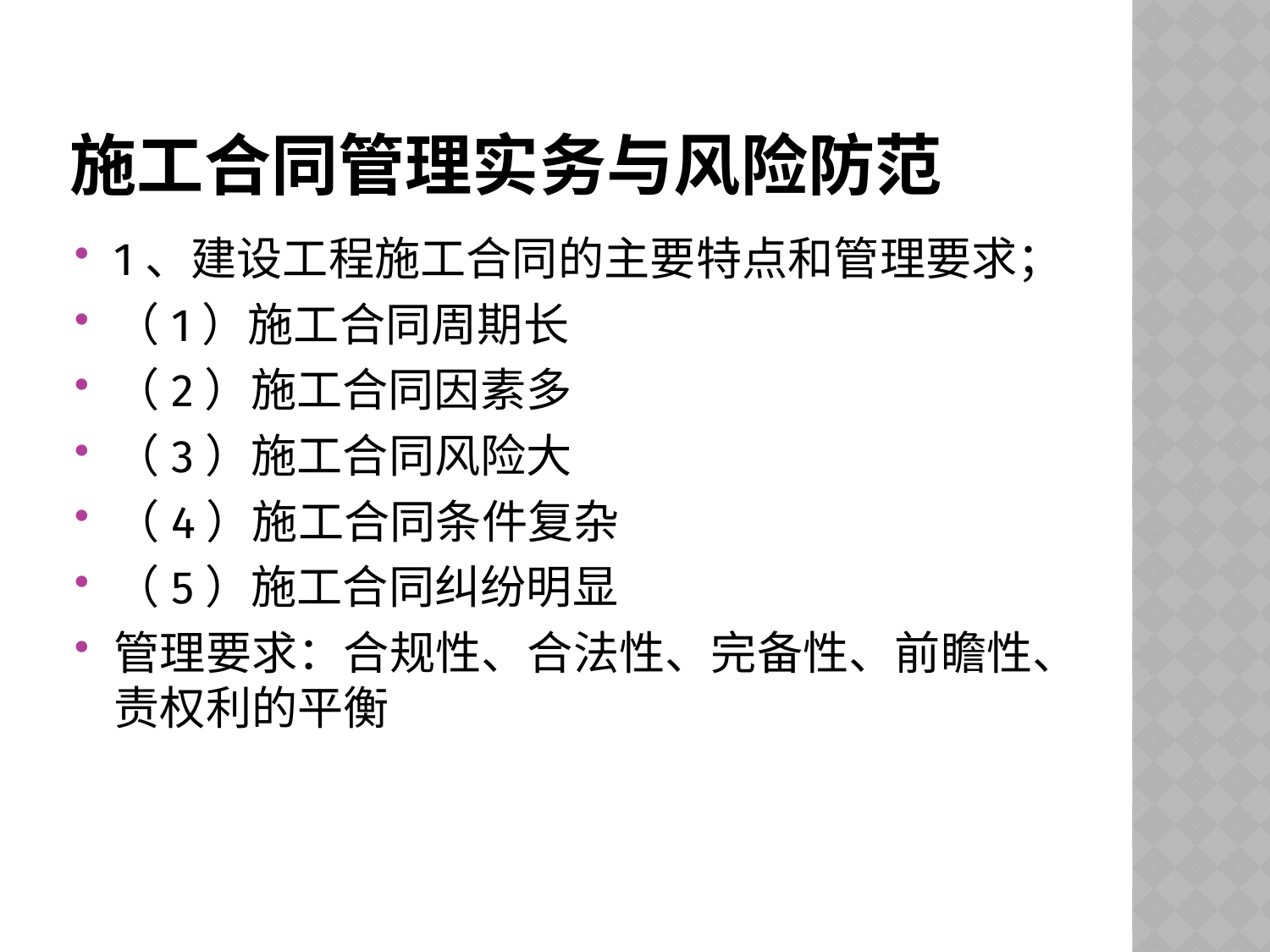

# 施工合同管理实务与风险防范
1、建设工程施工合同的主要特点和管理要求；
（1）施工合同周期长
（2）施工合同因素多
（3）施工合同风险大
（4）施工合同条件复杂
（5）施工合同纠纷明显
管理要求：合规性、合法性、完备性、前瞻性、责权利的平衡